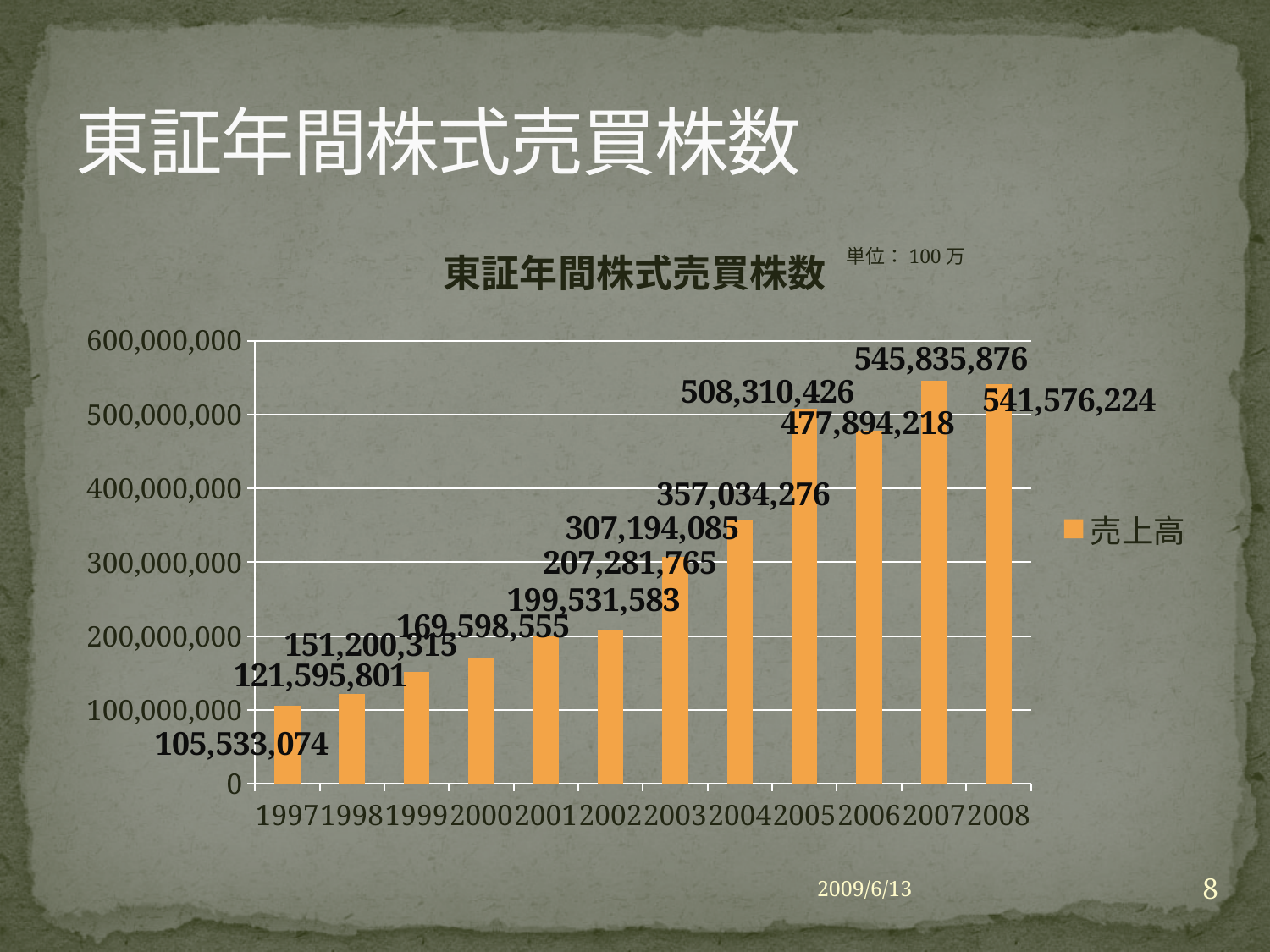

# 東証年間株式売買株数

### Chart: 東証年間株式売買株数

| Category | 売上高 |
|---|---|
| 1997 | 105533074.0 |
| 1998 | 121595801.0 |
| 1999 | 151200315.0 |
| 2000 | 169598555.0 |
| 2001 | 199531583.0 |
| 2002 | 207281765.0 |
| 2003 | 307194085.0 |
| 2004 | 357034276.0 |
| 2005 | 508310426.0 |
| 2006 | 477894218.0 |
| 2007 | 545835876.0 |
| 2008 | 541576224.0 |
単位：100万
8
2009/6/13